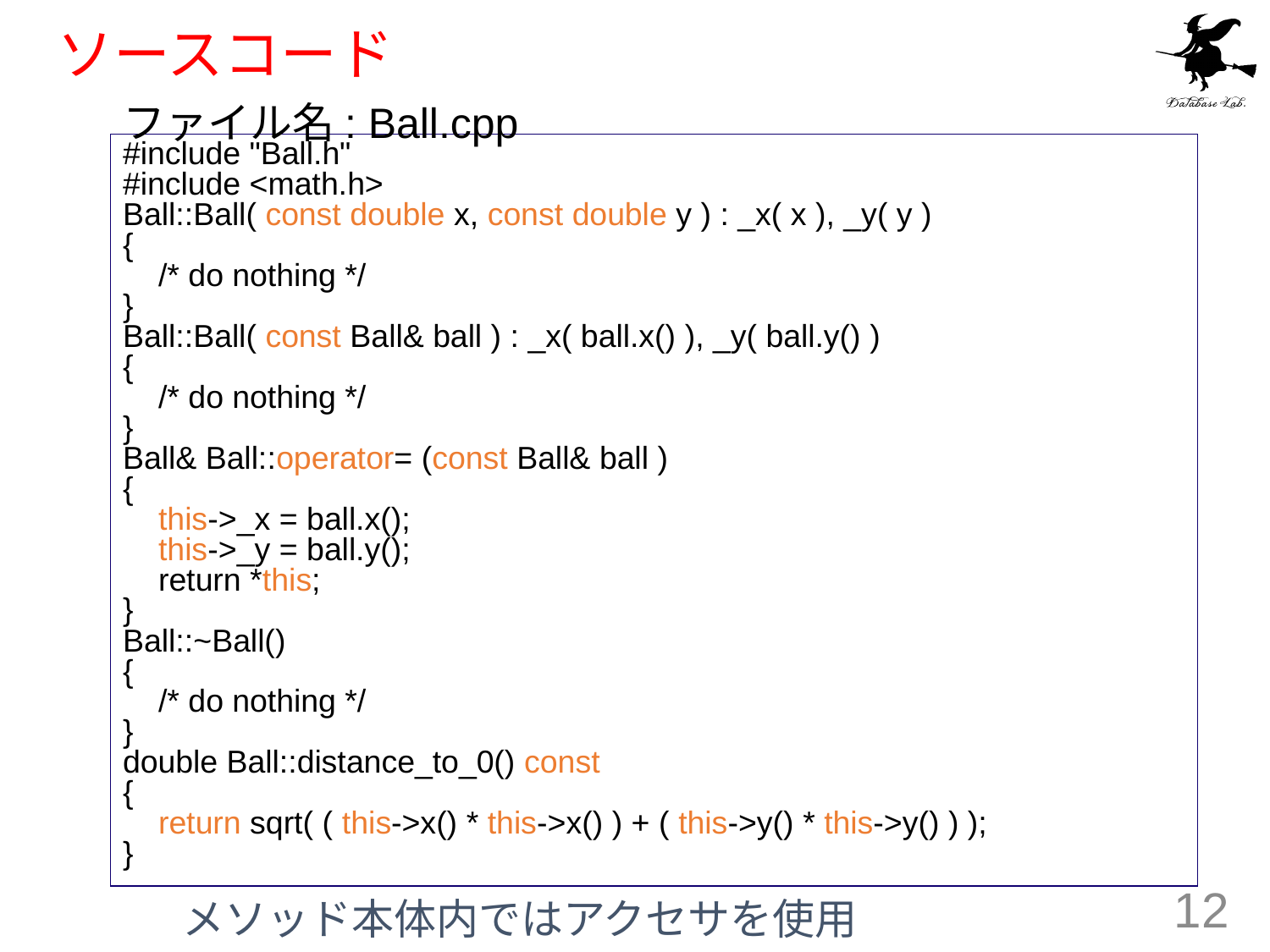

# ソースコード
ファイル名: Ball.cpp
#include "Ball.h"
#include <math.h>
Ball::Ball( const double x, const double y ) : _x( x ), _y( y )
{
    /* do nothing */
}
Ball::Ball( const Ball& ball ) : _x( ball.x() ), _y( ball.y() )
{
    /* do nothing */
}
Ball& Ball::operator= (const Ball& ball )
{
    this->_x = ball.x();
    this->_y = ball.y();
    return *this;
}
Ball::~Ball()
{
    /* do nothing */
}
double Ball::distance_to_0() const
{
    return sqrt( ( this->x() * this->x() ) + ( this->y() * this->y() ) );
}
12
メソッド本体内ではアクセサを使用